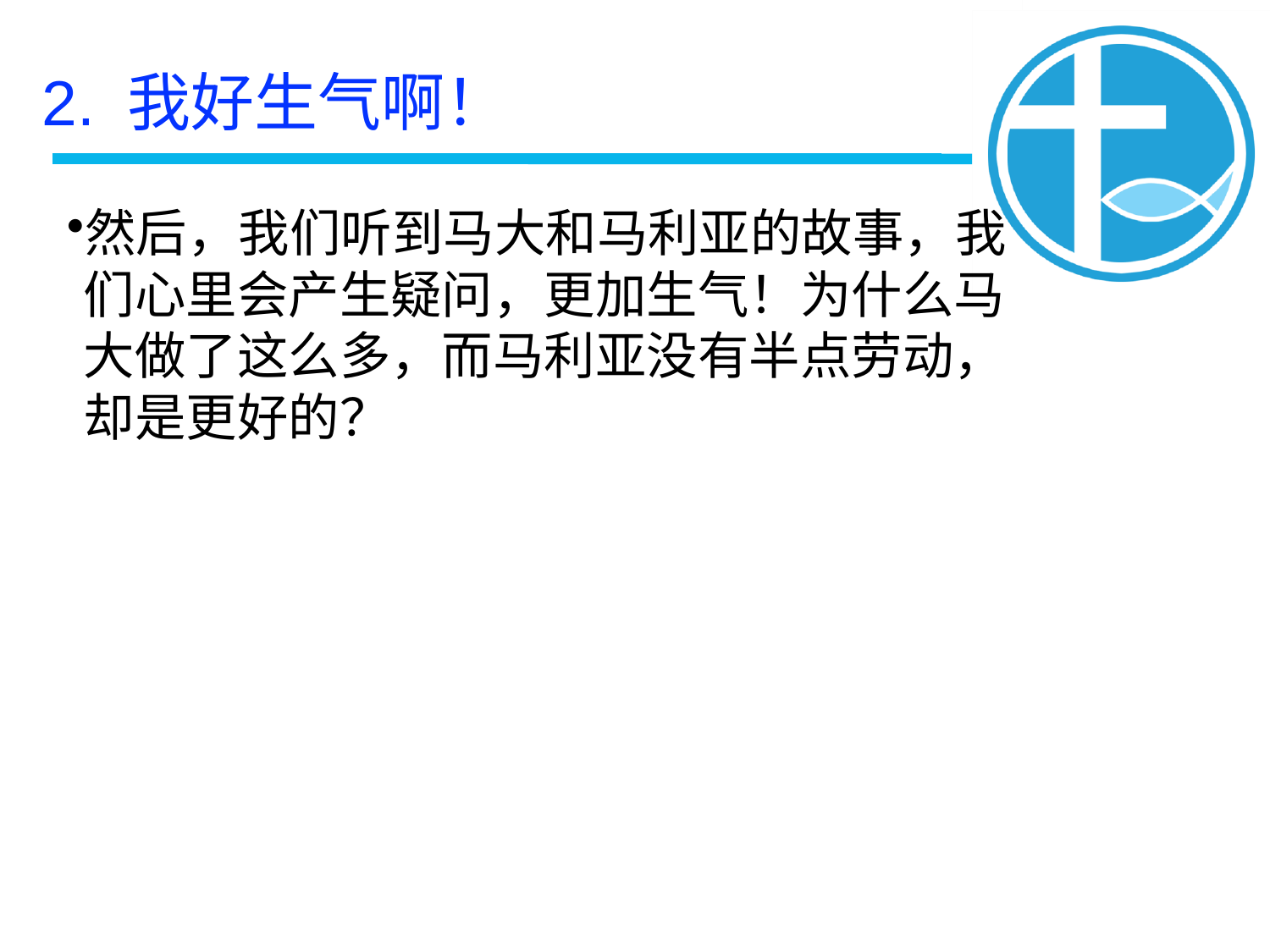

2. 我好生气啊！
然后，我们听到马大和马利亚的故事，我们心里会产生疑问，更加生气！为什么马大做了这么多，而马利亚没有半点劳动，却是更好的？